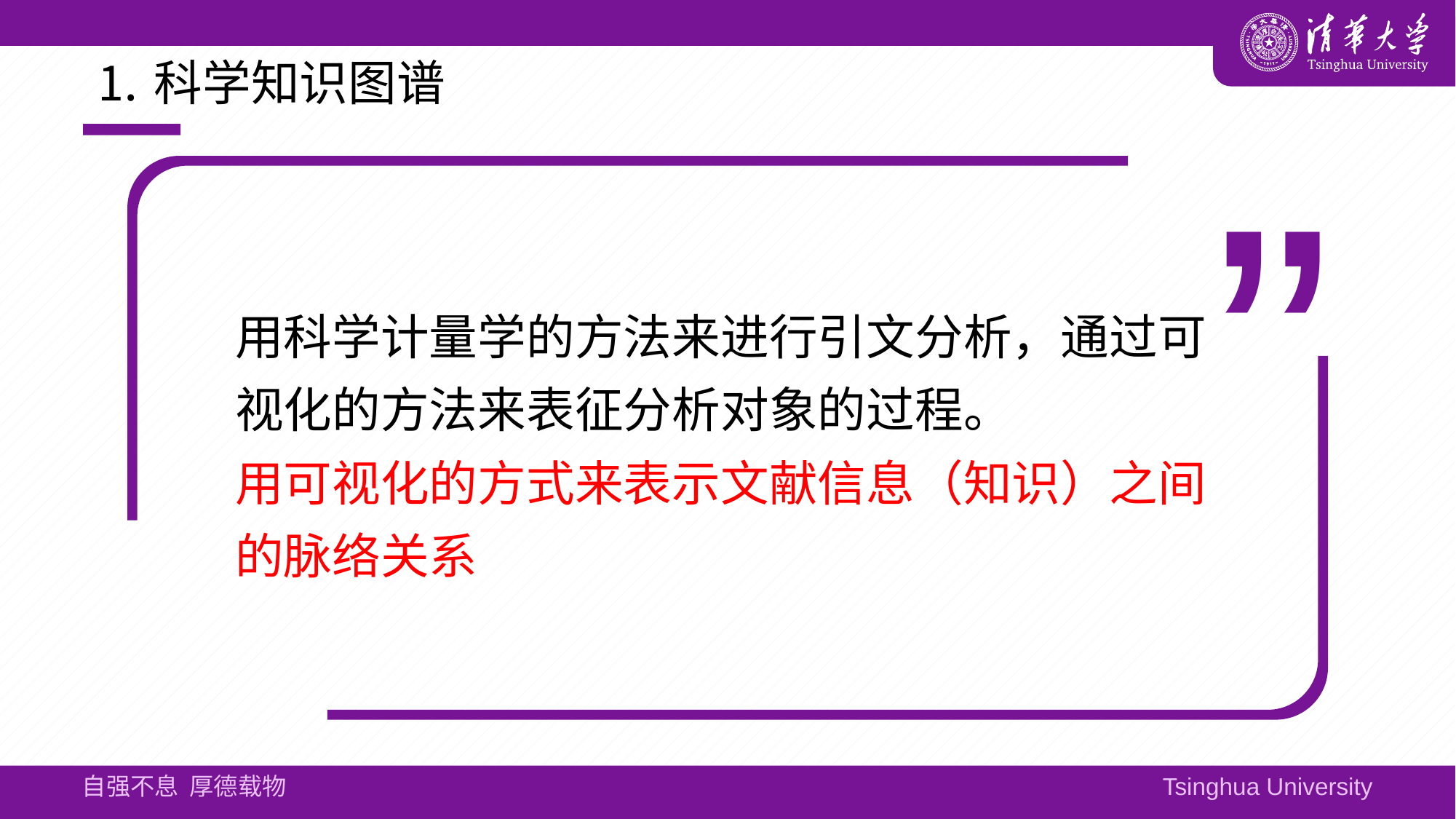

# ⒈科学知识图谱
用科学计量学的方法来进行引文分析，通过可视化的方法来表征分析对象的过程。
用可视化的方式来表示文献信息（知识）之间的脉络关系